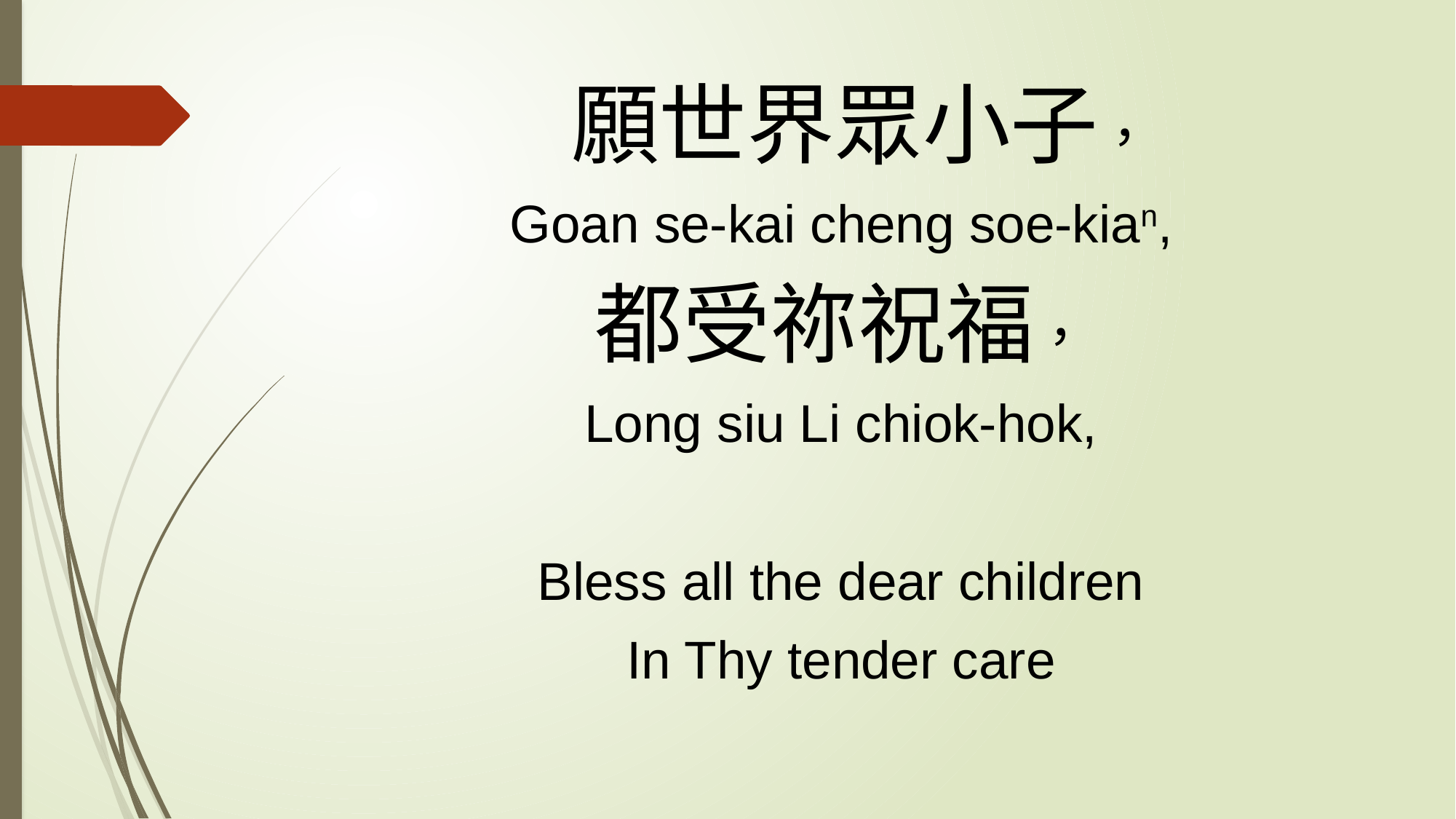

願世界眾小子，
Goan se-kai cheng soe-kian,
都受祢祝福，
Long siu Li chiok-hok,

Bless all the dear children
In Thy tender care